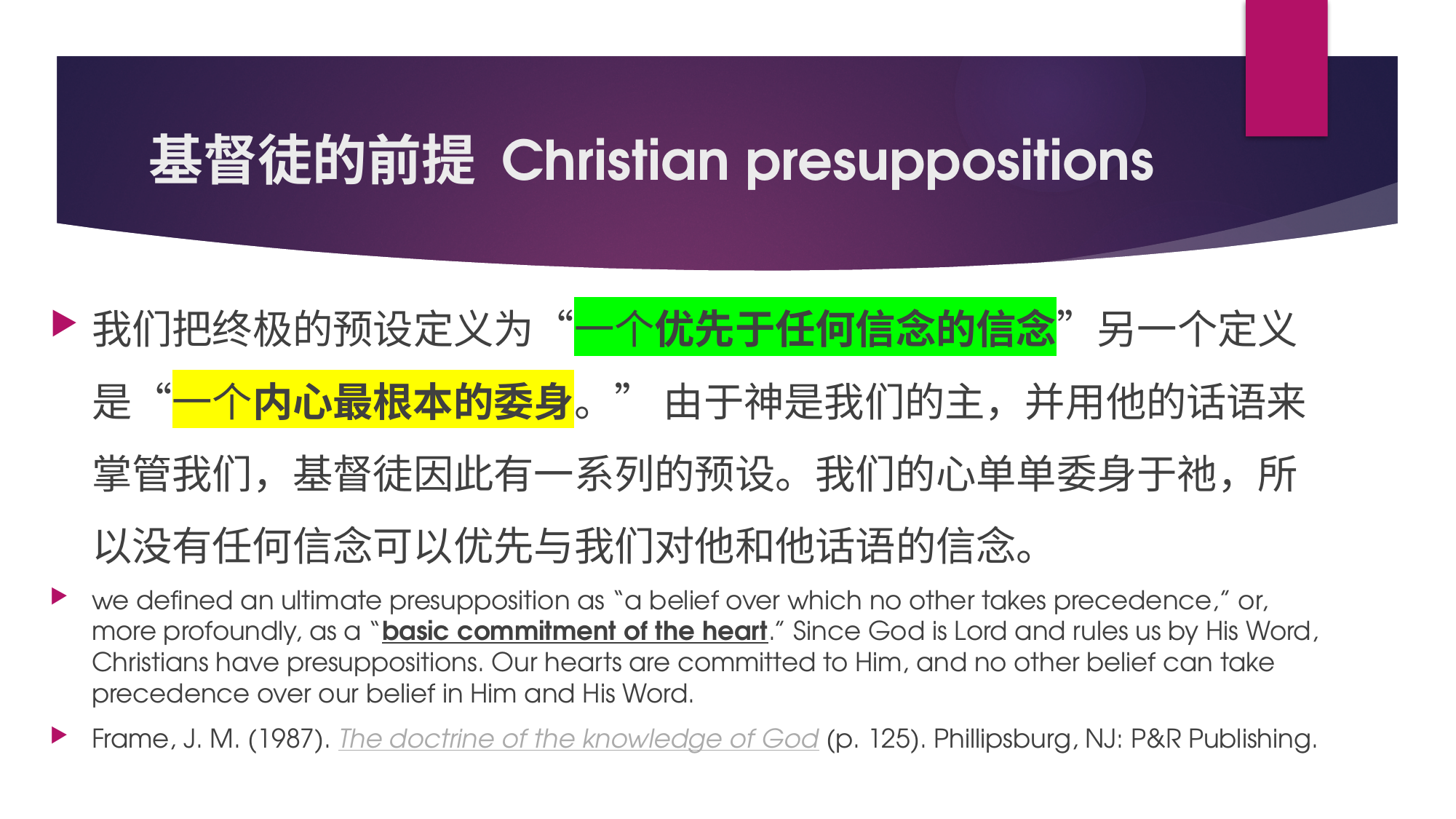

# 基督徒的前提 Christian presuppositions
我们把终极的预设定义为“一个优先于任何信念的信念”另一个定义是“一个内心最根本的委身。” 由于神是我们的主，并用他的话语来掌管我们，基督徒因此有一系列的预设。我们的心单单委身于祂，所以没有任何信念可以优先与我们对他和他话语的信念。
we defined an ultimate presupposition as “a belief over which no other takes precedence,” or, more profoundly, as a “basic commitment of the heart.” Since God is Lord and rules us by His Word, Christians have presuppositions. Our hearts are committed to Him, and no other belief can take precedence over our belief in Him and His Word.
Frame, J. M. (1987). The doctrine of the knowledge of God (p. 125). Phillipsburg, NJ: P&R Publishing.